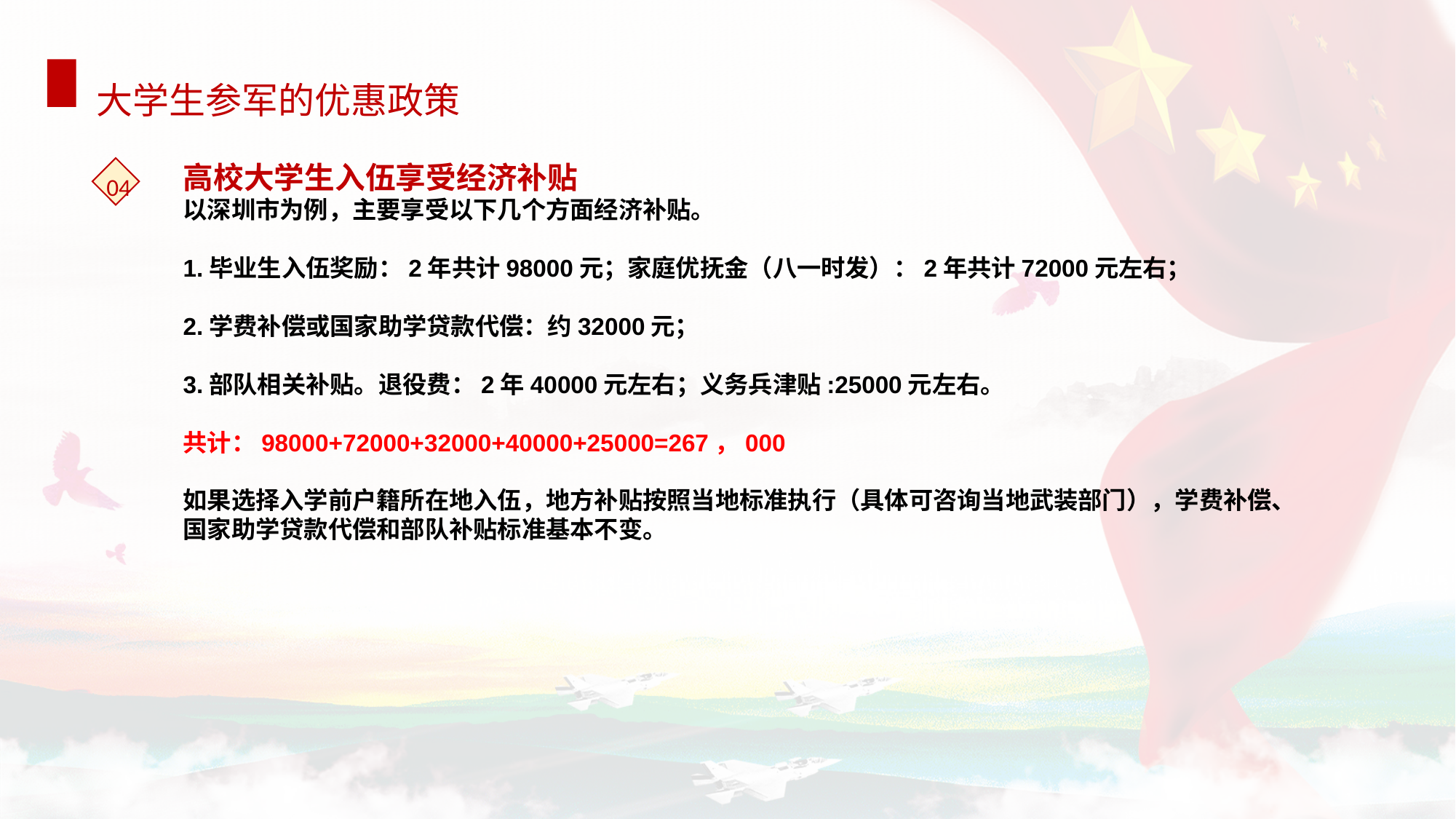

大学生参军的优惠政策

高校大学生入伍享受经济补贴
以深圳市为例，主要享受以下几个方面经济补贴。

1.毕业生入伍奖励：2年共计98000元；家庭优抚金（八一时发）：2年共计72000元左右；

2.学费补偿或国家助学贷款代偿：约32000元；

3.部队相关补贴。退役费：2年40000元左右；义务兵津贴:25000元左右。

共计：98000+72000+32000+40000+25000=267，000

如果选择入学前户籍所在地入伍，地方补贴按照当地标准执行（具体可咨询当地武装部门），学费补偿、国家助学贷款代偿和部队补贴标准基本不变。

04